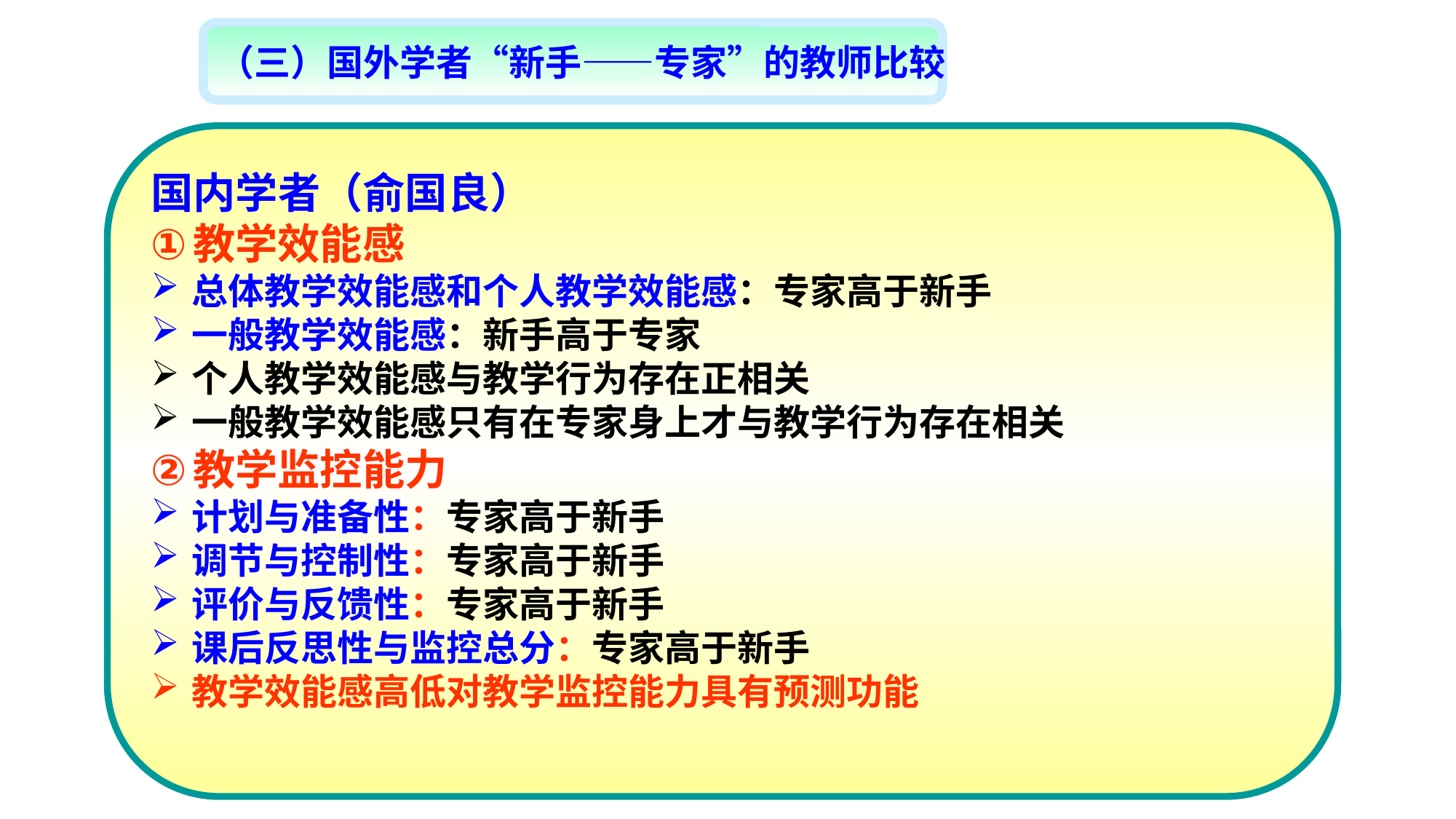

（三）国外学者“新手——专家”的教师比较
国内学者（俞国良）
教学效能感
总体教学效能感和个人教学效能感：专家高于新手
一般教学效能感：新手高于专家
个人教学效能感与教学行为存在正相关
一般教学效能感只有在专家身上才与教学行为存在相关
教学监控能力
计划与准备性：专家高于新手
调节与控制性：专家高于新手
评价与反馈性：专家高于新手
课后反思性与监控总分：专家高于新手
教学效能感高低对教学监控能力具有预测功能